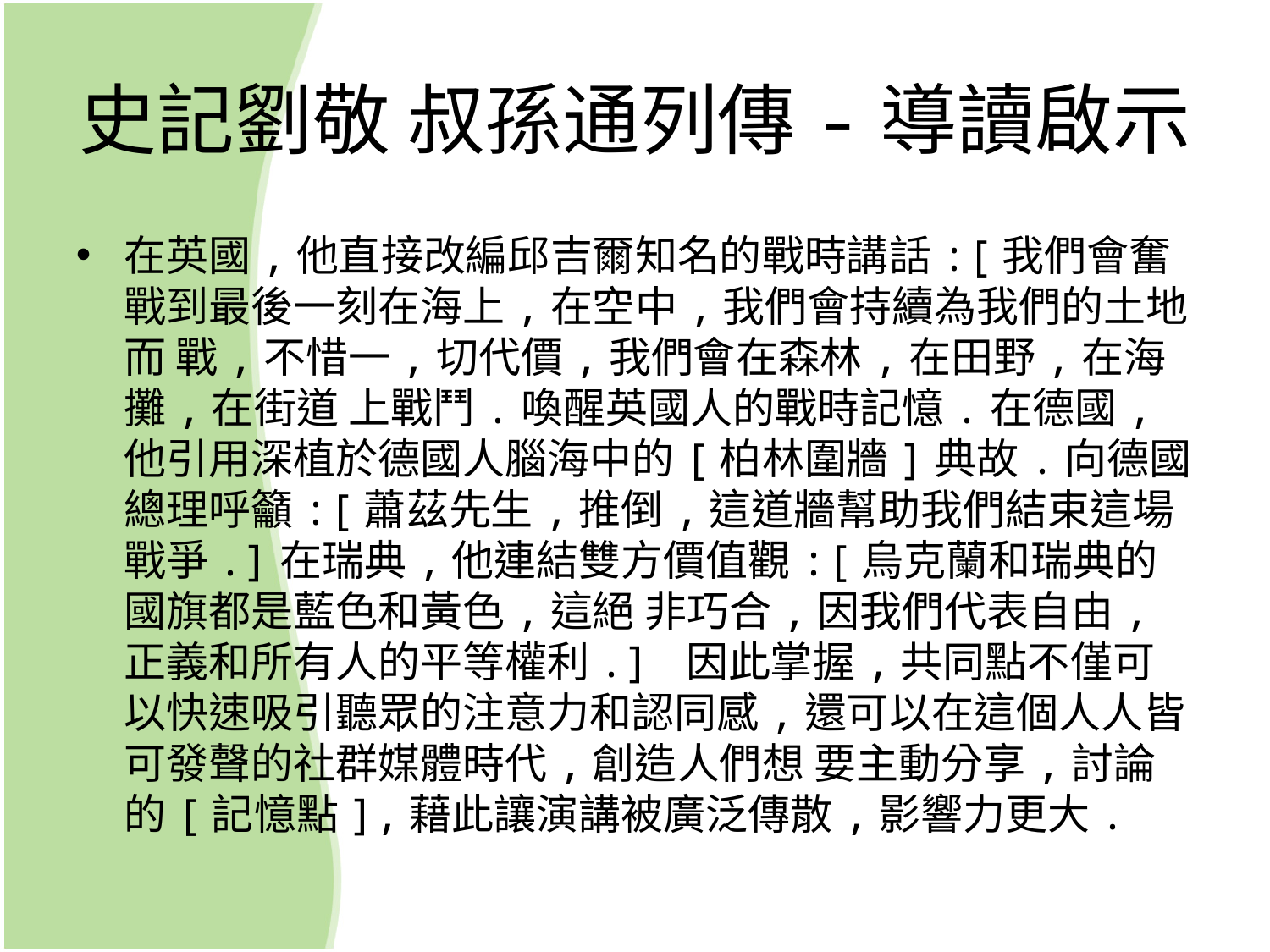

# 史記劉敬 叔孫通列傳-導讀啟示
在英國,他直接改編邱吉爾知名的戰時講話:[我們會奮戰到最後一刻在海上,在空中,我們會持續為我們的土地而 戰,不惜一,切代價,我們會在森林,在田野,在海攤,在街道 上戰鬥.喚醒英國人的戰時記憶.在德國,他引用深植於德國人腦海中的[柏林圍牆]典故.向德國總理呼籲:[蕭茲先生,推倒,這道牆幫助我們結束這場戰爭.]在瑞典,他連結雙方價值觀:[烏克蘭和瑞典的國旗都是藍色和黃色,這絕 非巧合,因我們代表自由,正義和所有人的平等權利.] 因此掌握,共同點不僅可以快速吸引聽眾的注意力和認同感,還可以在這個人人皆可發聲的社群媒體時代,創造人們想 要主動分享,討論的[記憶點],藉此讓演講被廣泛傳散,影響力更大.